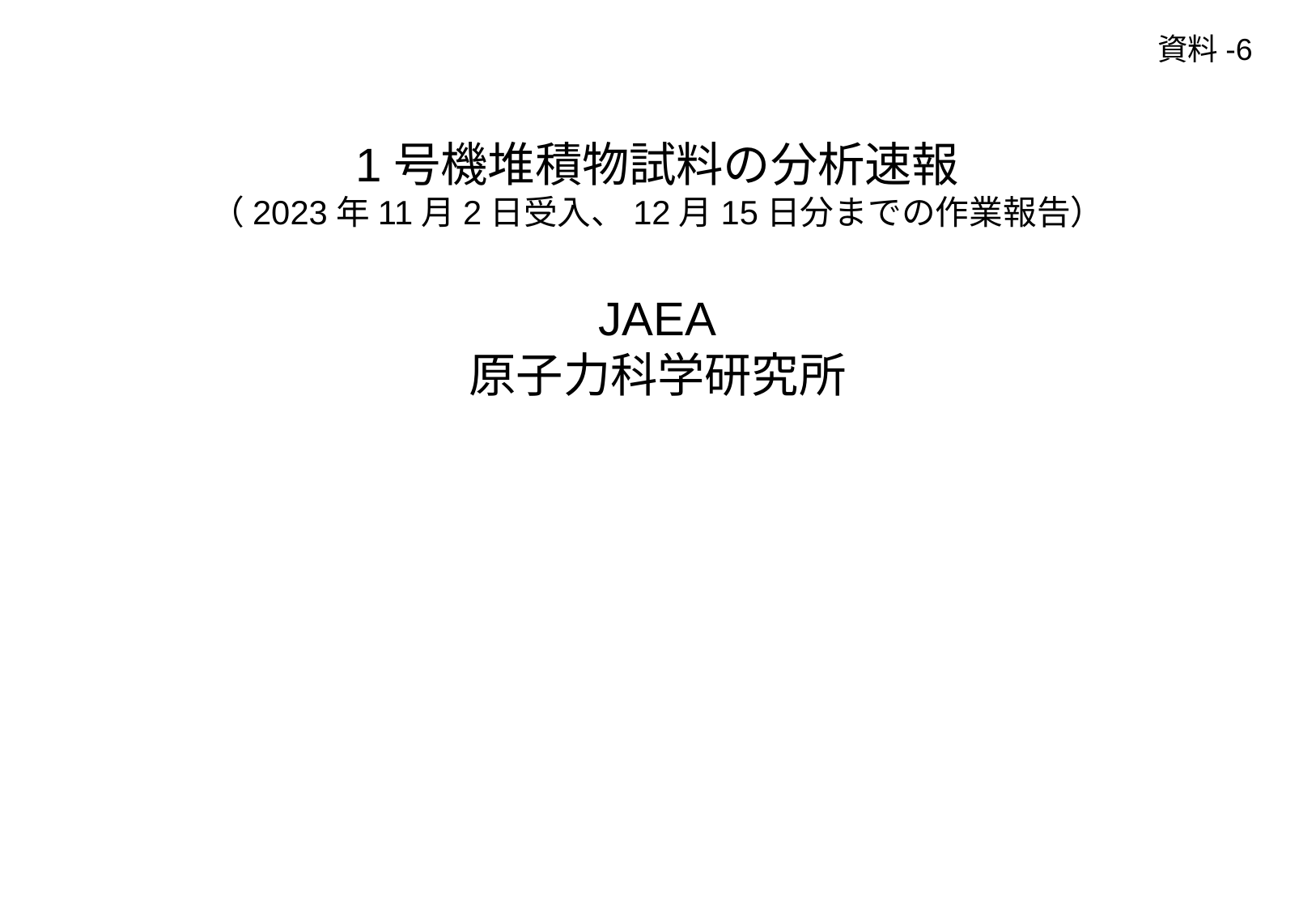

資料-6
1号機堆積物試料の分析速報
（2023年11月2日受入、12月15日分までの作業報告）

JAEA
原子力科学研究所